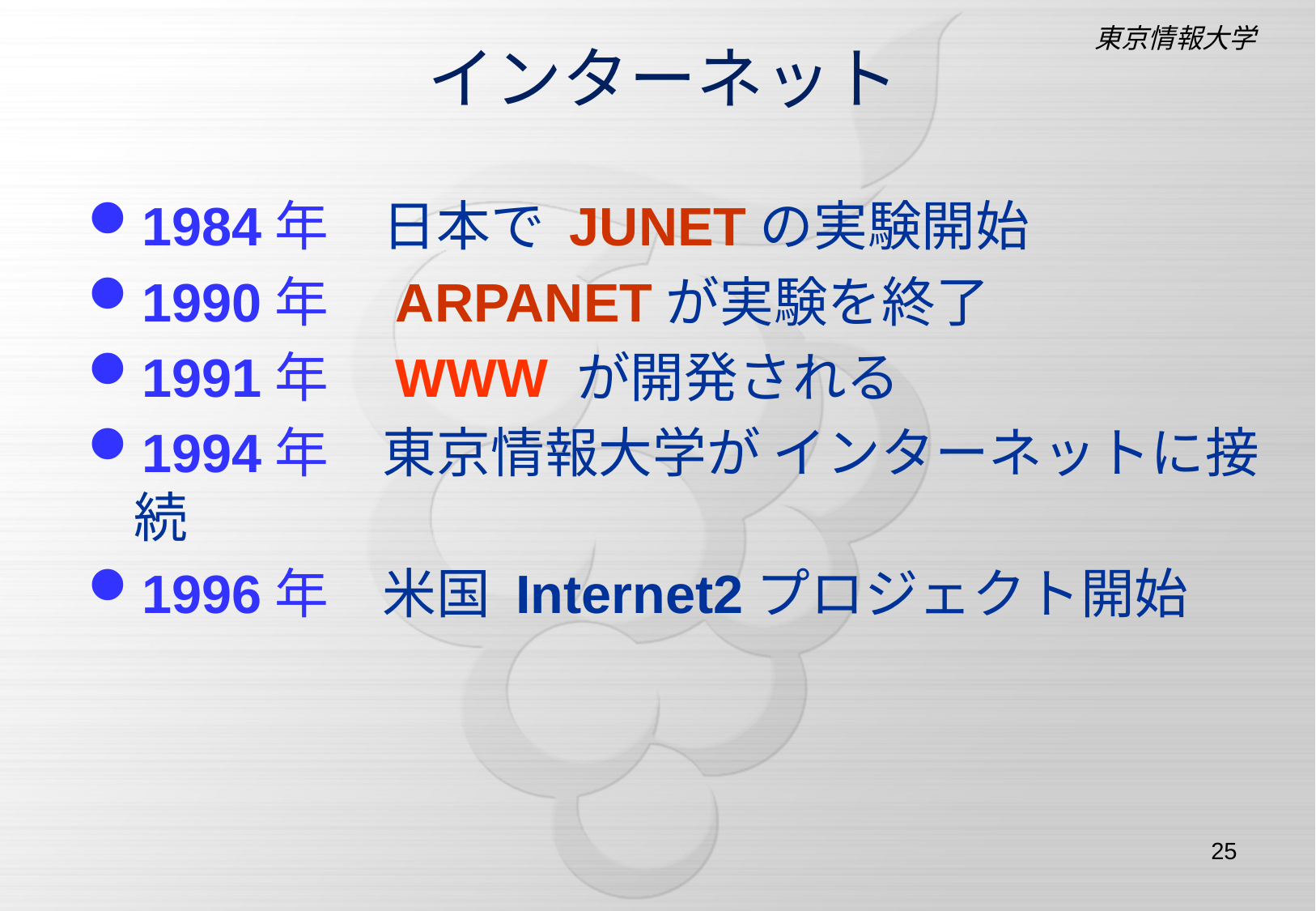

# インターネット
1984年　日本で JUNETの実験開始
1990年　ARPANETが実験を終了
1991年　WWW が開発される
1994年　東京情報大学が インターネットに接続
1996年　米国 Internet2プロジェクト開始
25